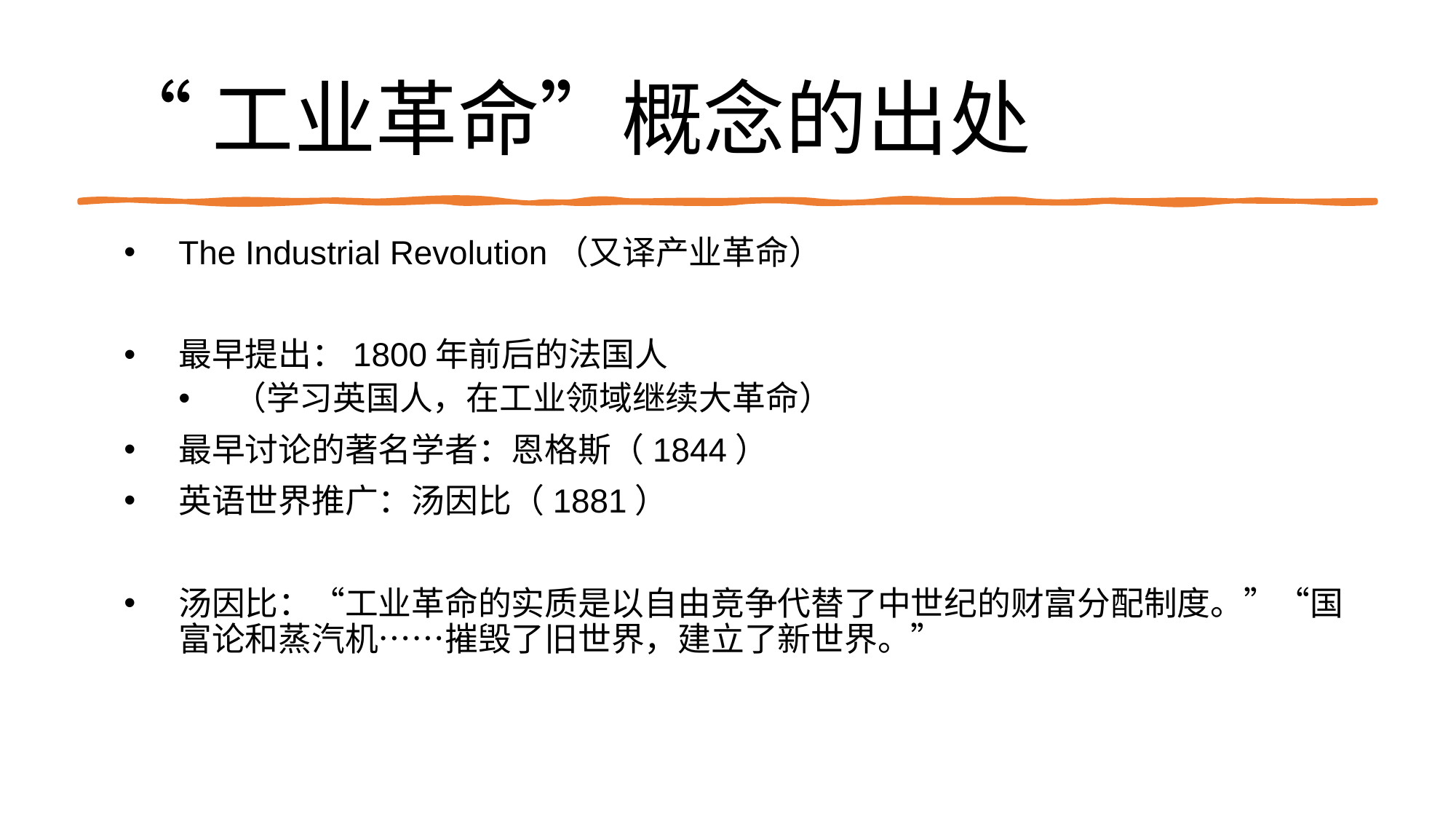

# “工业革命”概念的出处

The Industrial Revolution（又译产业革命）

最早提出：1800年前后的法国人
（学习英国人，在工业领域继续大革命）
最早讨论的著名学者：恩格斯（1844）
英语世界推广：汤因比（1881）

汤因比：“工业革命的实质是以自由竞争代替了中世纪的财富分配制度。”“国富论和蒸汽机……摧毁了旧世界，建立了新世界。”